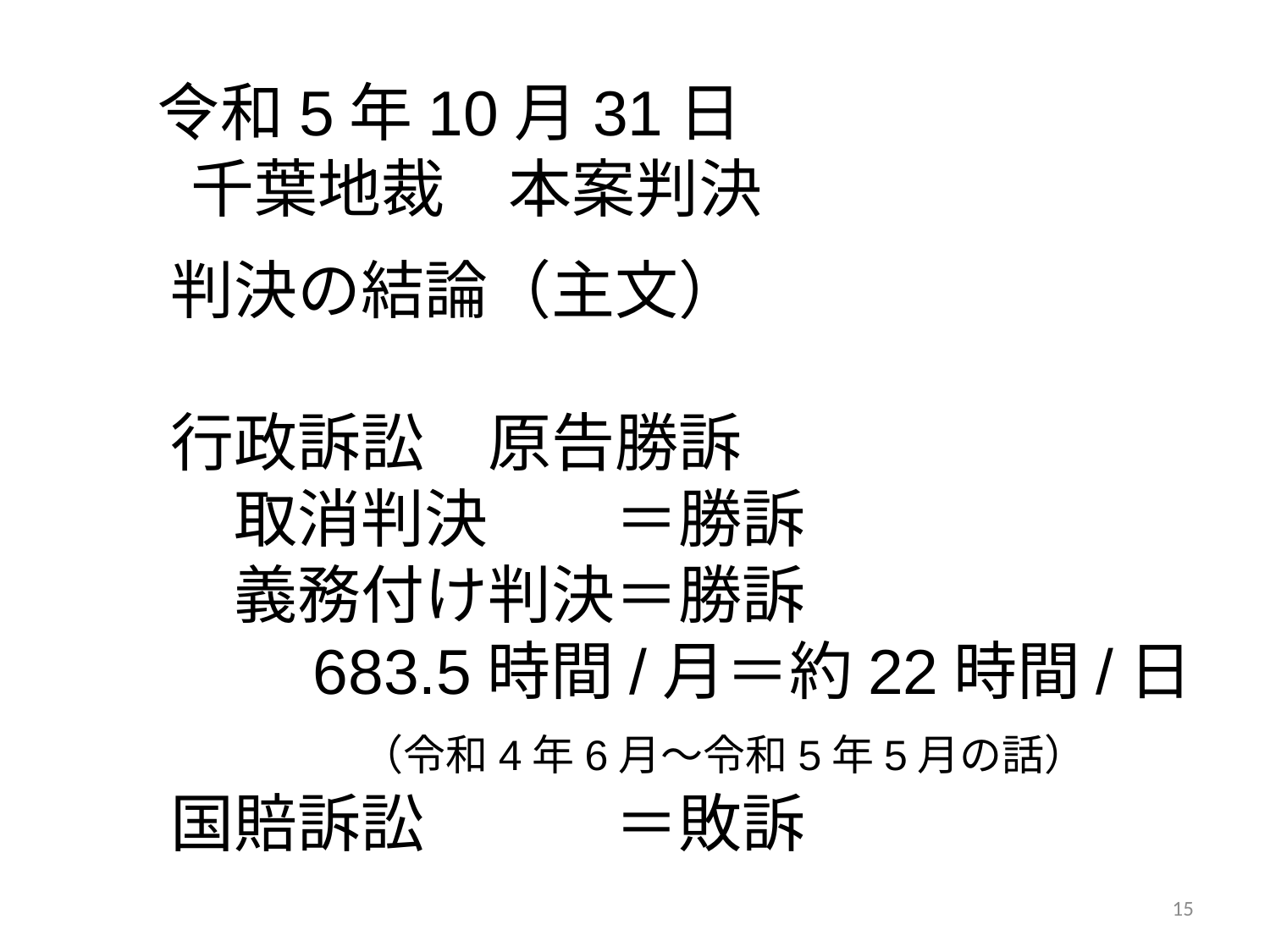

令和5年10月31日
　千葉地裁　本案判決
　　判決の結論（主文）

　行政訴訟　原告勝訴
　　取消判決　　＝勝訴
　　義務付け判決＝勝訴
　　　683.5時間/月＝約22時間/日
　　　　（令和4年6月～令和5年5月の話）
　国賠訴訟　　　＝敗訴
15